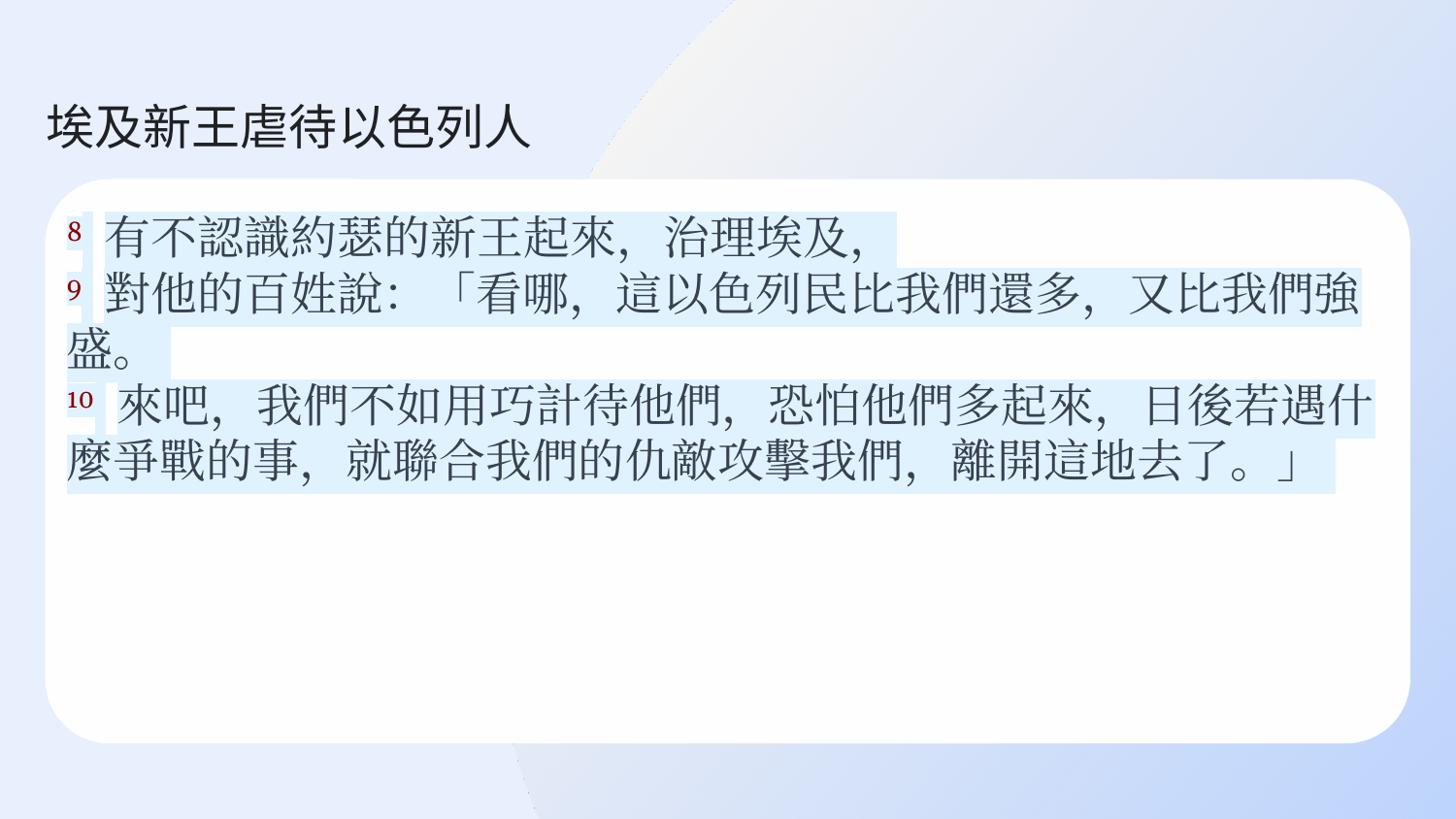

# 埃及新王虐待以色列人

8 有不認識約瑟的新王起來，治理埃及，
9 對他的百姓說：「看哪，這以色列民比我們還多，又比我們強盛。
10 來吧，我們不如用巧計待他們，恐怕他們多起來，日後若遇什麼爭戰的事，就聯合我們的仇敵攻擊我們，離開這地去了。」